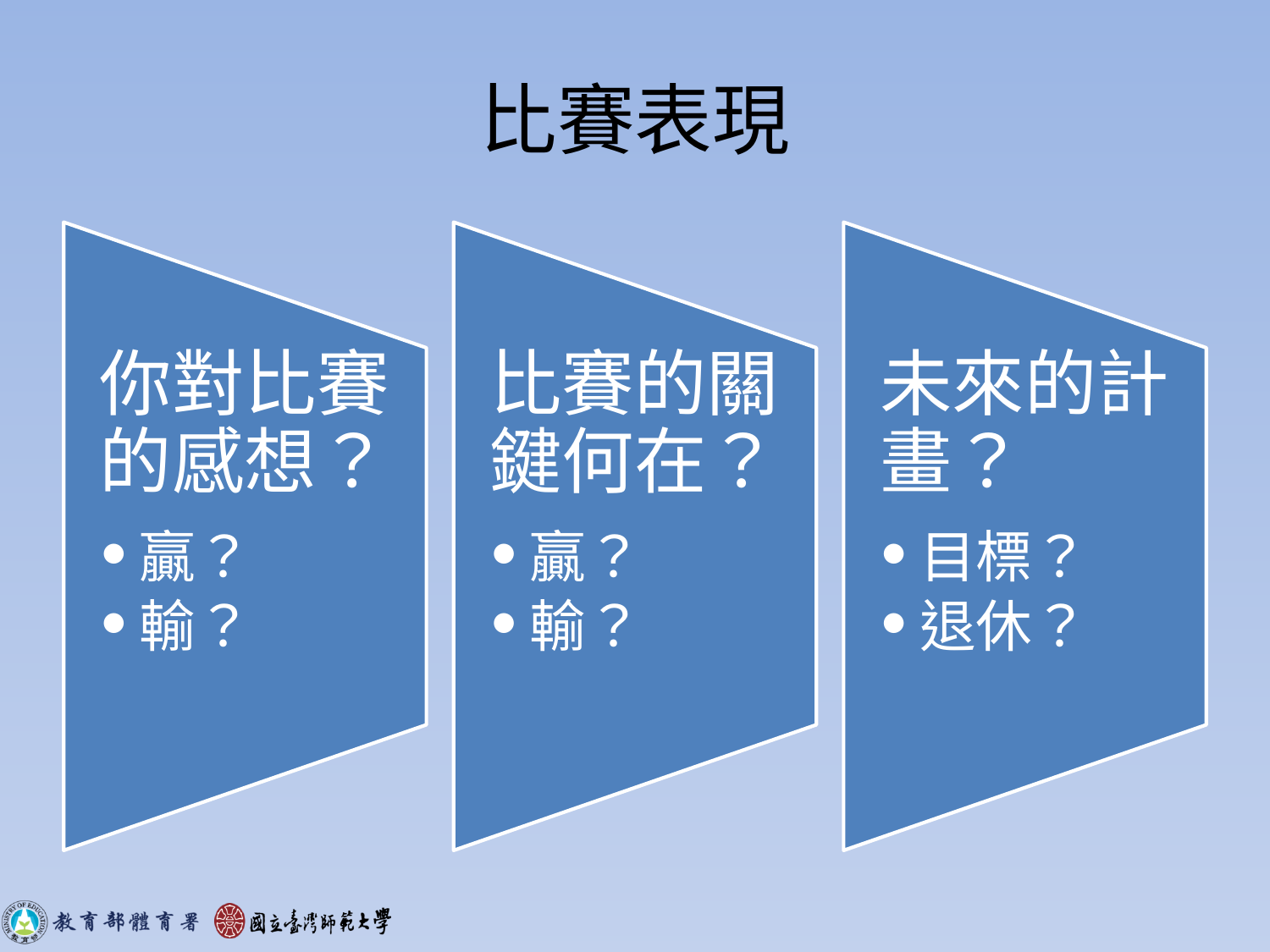

# 比賽表現
你對比賽的感想？
贏？
輸？
比賽的關鍵何在？
贏？
輸？
未來的計畫？
目標？
退休？